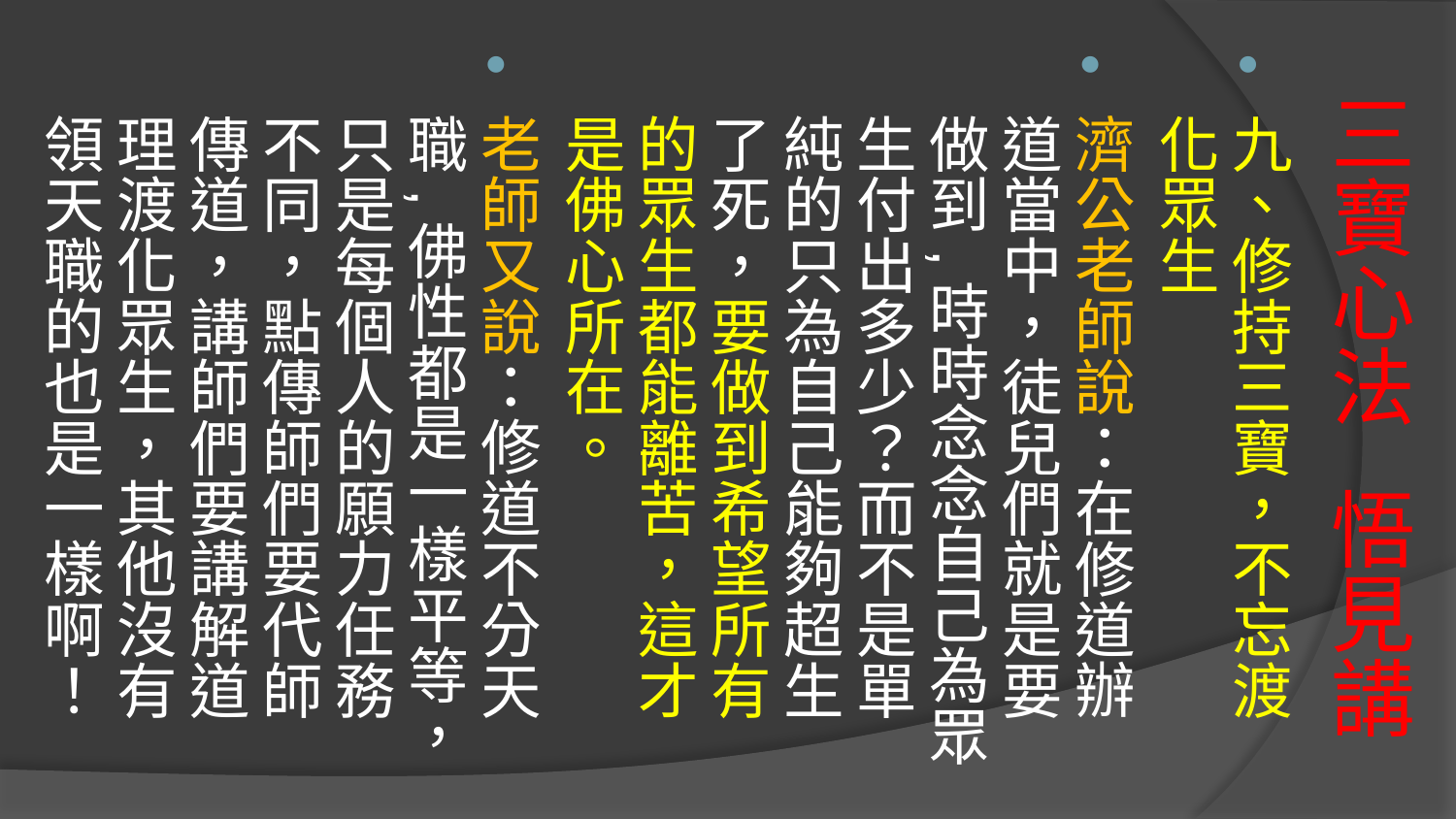

九、修持三寶，不忘渡化眾生
濟公老師說：在修道辦道當中，徒兒們就是要做到,時時念念自己為眾生付出多少？而不是單純的只為自己能夠超生了死，要做到希望所有的眾生都能離苦，這才是佛心所在。
老師又說：修道不分天職,佛性都是一樣平等，只是每個人的願力任務不同，點傳師們要代師傳道，講師們要講解道理渡化眾生，其他沒有領天職的也是一樣啊！
# 三寶心法   悟見講